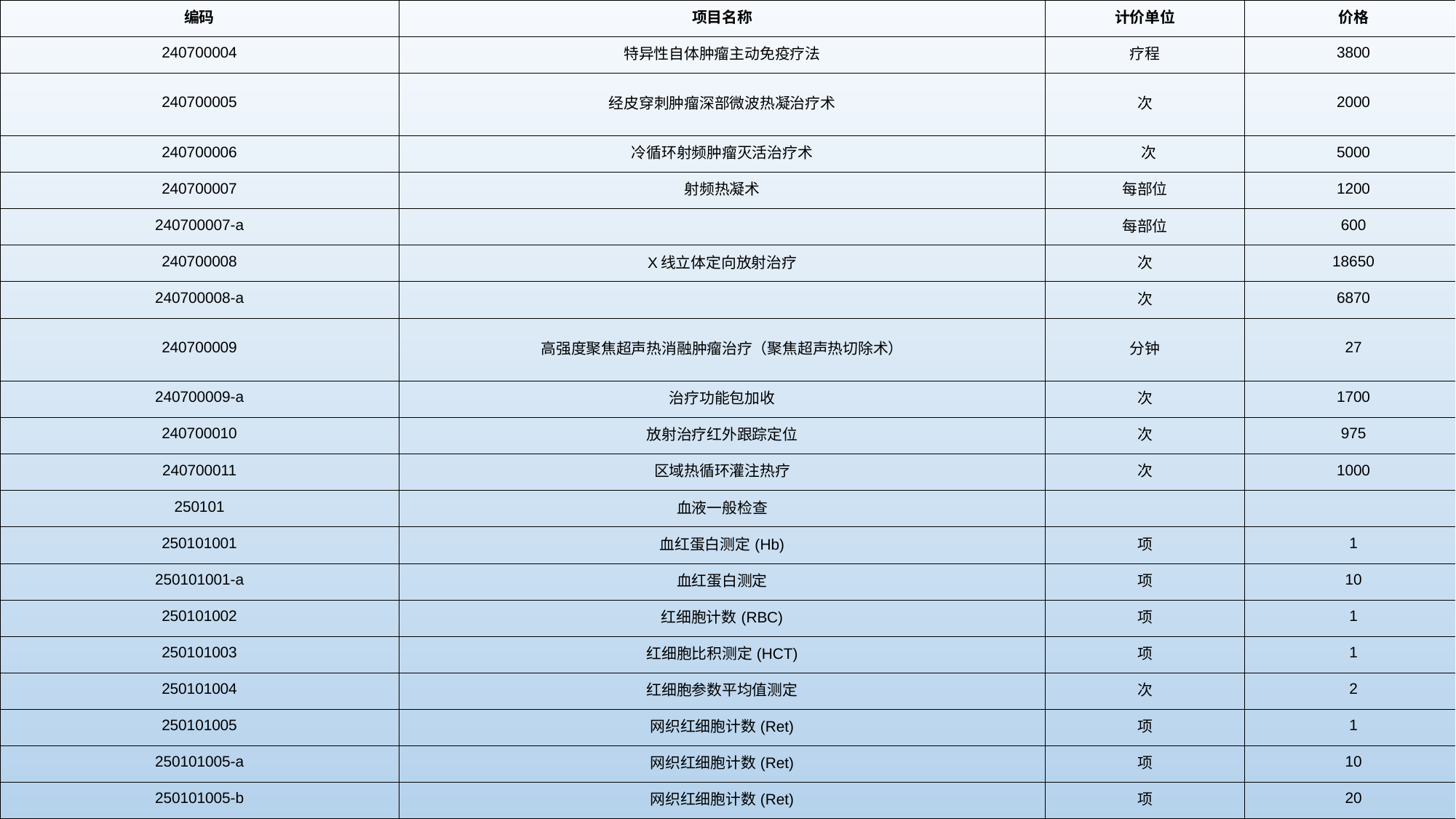

| 编码 | 项目名称 | 计价单位 | 价格 |
| --- | --- | --- | --- |
| 240700004 | 特异性自体肿瘤主动免疫疗法 | 疗程 | 3800 |
| 240700005 | 经皮穿刺肿瘤深部微波热凝治疗术 | 次 | 2000 |
| 240700006 | 冷循环射频肿瘤灭活治疗术 | 次 | 5000 |
| 240700007 | 射频热凝术 | 每部位 | 1200 |
| 240700007-a |  | 每部位 | 600 |
| 240700008 | X线立体定向放射治疗 | 次 | 18650 |
| 240700008-a |  | 次 | 6870 |
| 240700009 | 高强度聚焦超声热消融肿瘤治疗（聚焦超声热切除术） | 分钟 | 27 |
| 240700009-a | 治疗功能包加收 | 次 | 1700 |
| 240700010 | 放射治疗红外跟踪定位 | 次 | 975 |
| 240700011 | 区域热循环灌注热疗 | 次 | 1000 |
| 250101 | 血液一般检查 |  |  |
| 250101001 | 血红蛋白测定(Hb) | 项 | 1 |
| 250101001-a | 血红蛋白测定 | 项 | 10 |
| 250101002 | 红细胞计数(RBC) | 项 | 1 |
| 250101003 | 红细胞比积测定(HCT) | 项 | 1 |
| 250101004 | 红细胞参数平均值测定 | 次 | 2 |
| 250101005 | 网织红细胞计数(Ret) | 项 | 1 |
| 250101005-a | 网织红细胞计数(Ret) | 项 | 10 |
| 250101005-b | 网织红细胞计数(Ret) | 项 | 20 |